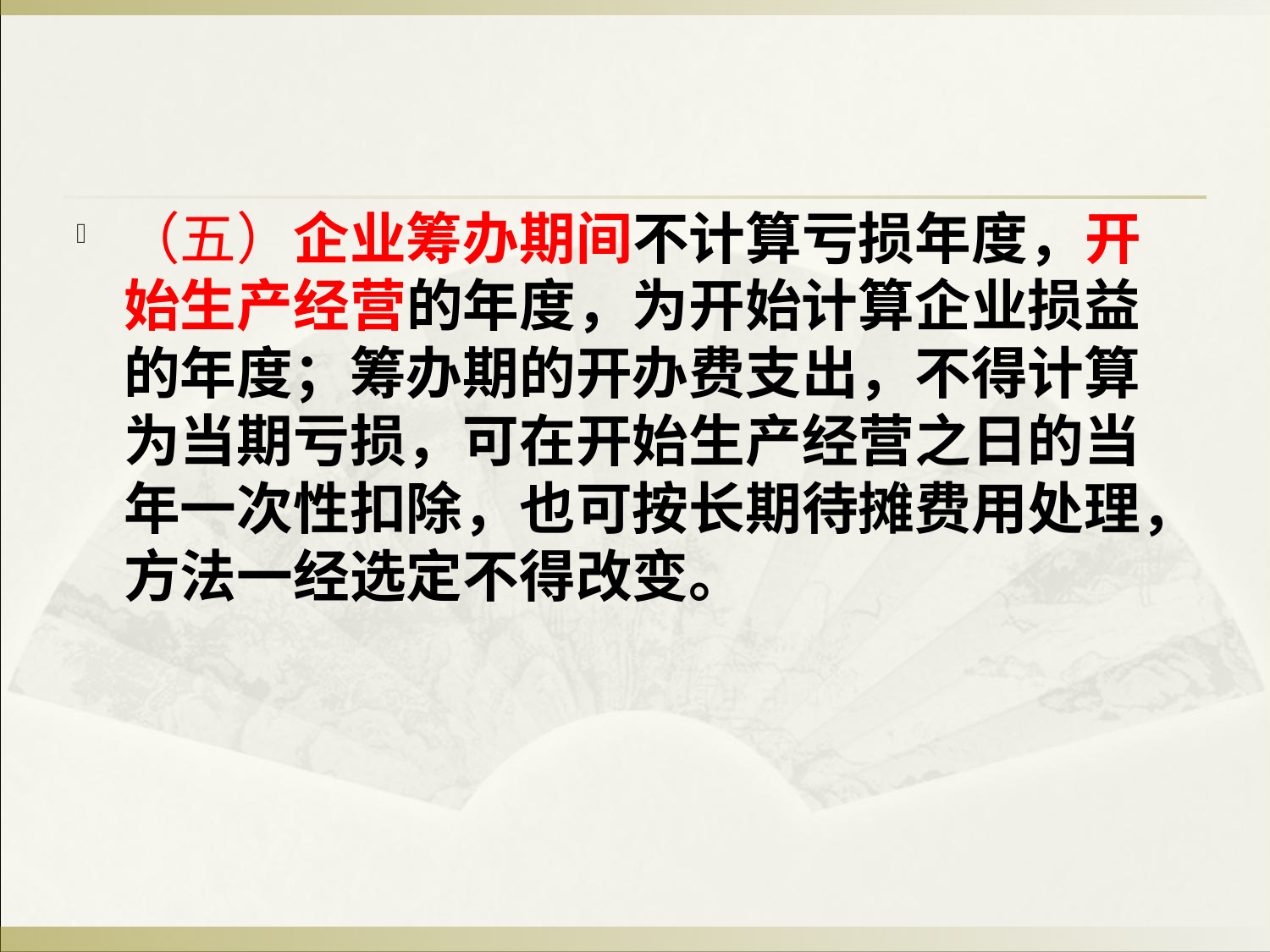

（五）企业筹办期间不计算亏损年度，开始生产经营的年度，为开始计算企业损益的年度；筹办期的开办费支出，不得计算为当期亏损，可在开始生产经营之日的当年一次性扣除，也可按长期待摊费用处理，方法一经选定不得改变。